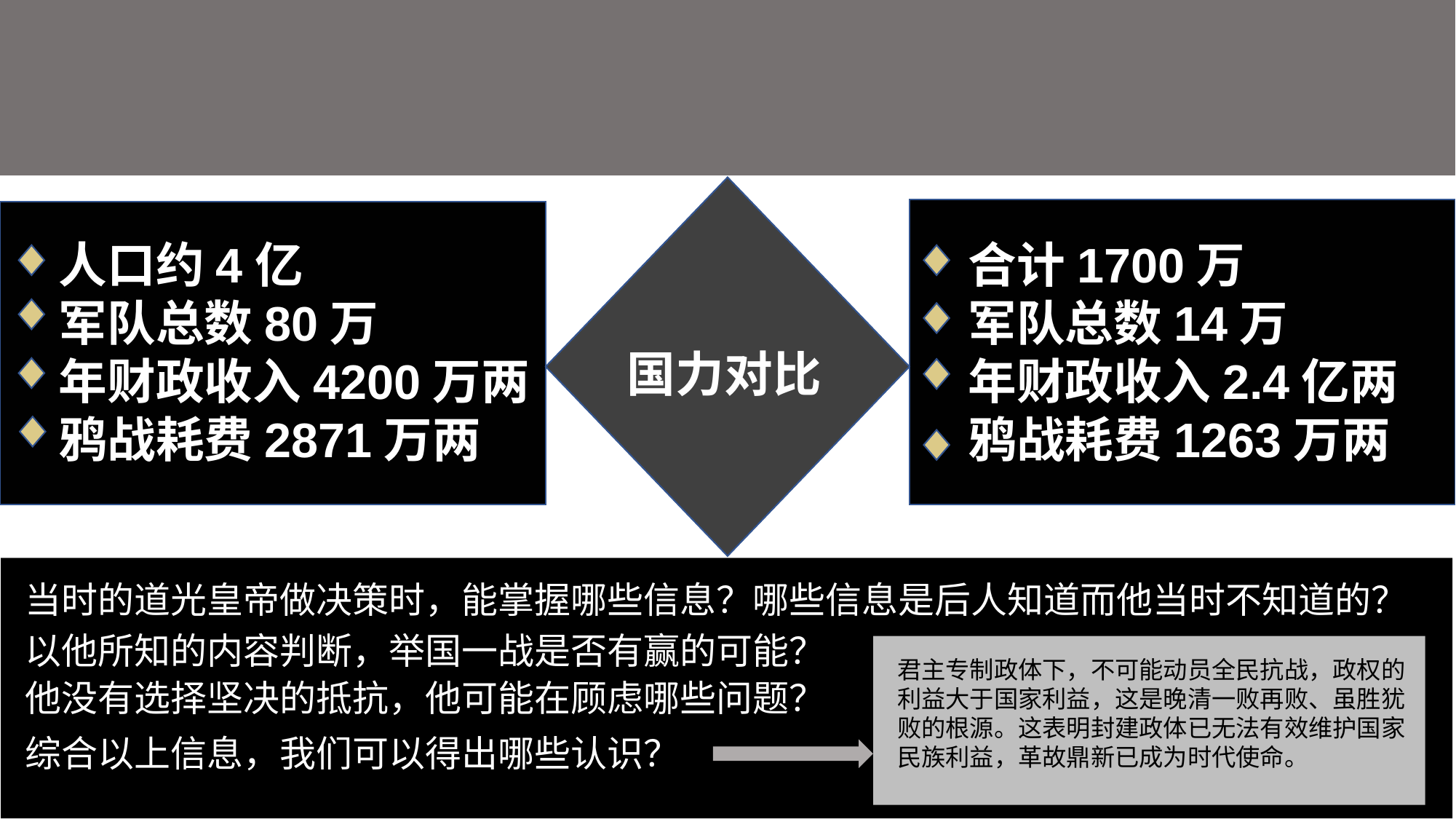

合计1700万
  军队总数14万
  年财政收入2.4亿两
  鸦战耗费1263万两
  人口约4亿
  军队总数80万
  年财政收入4200万两
  鸦战耗费2871万两

国力对比

#
当时的道光皇帝做决策时，能掌握哪些信息？哪些信息是后人知道而他当时不知道的？
以他所知的内容判断，举国一战是否有赢的可能？

君主专制政体下，不可能动员全民抗战，政权的利益大于国家利益，这是晚清一败再败、虽胜犹败的根源。这表明封建政体已无法有效维护国家民族利益，革故鼎新已成为时代使命。
他没有选择坚决的抵抗，他可能在顾虑哪些问题？
综合以上信息，我们可以得出哪些认识？